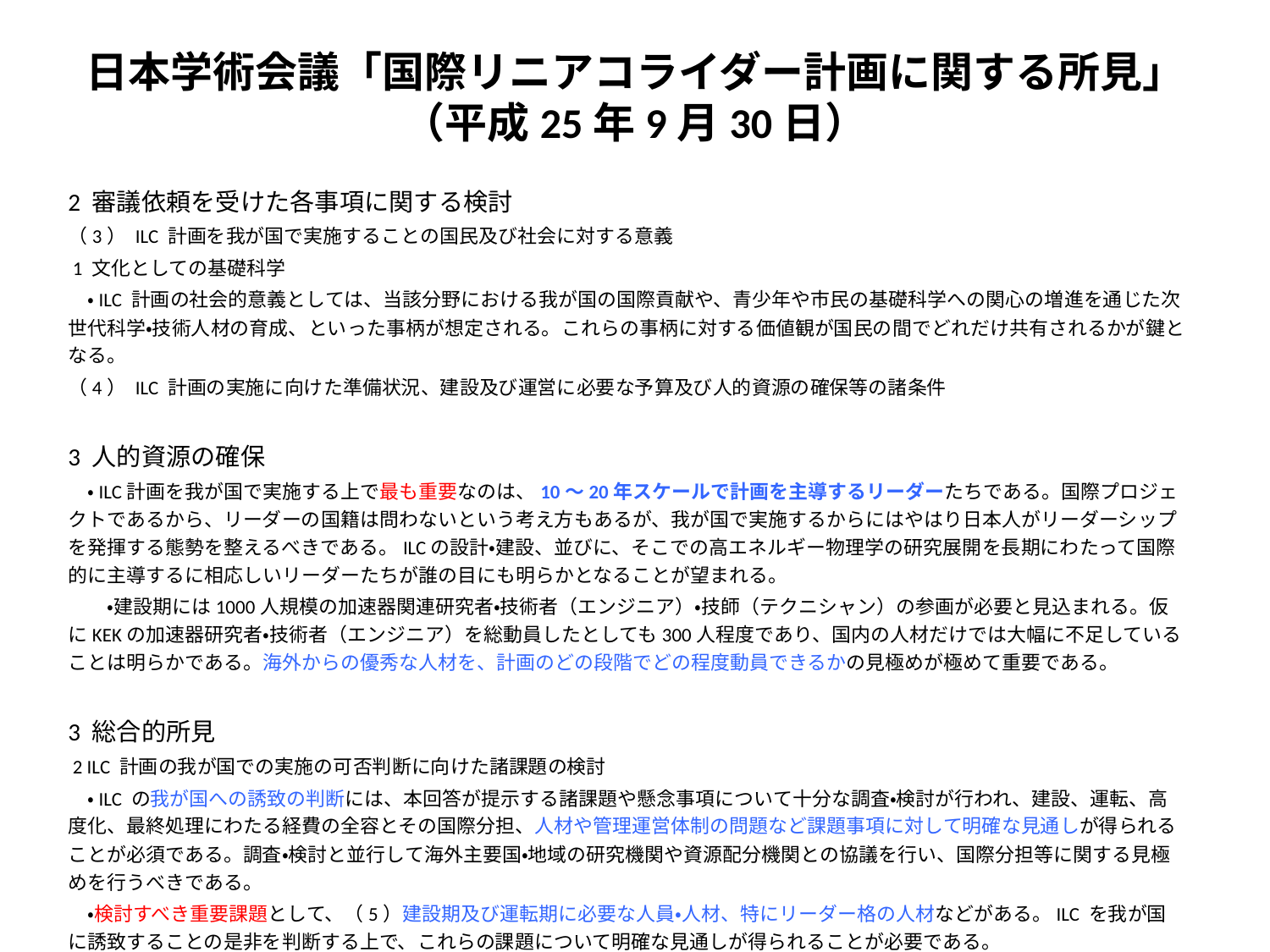

# 日本学術会議「国際リニアコライダー計画に関する所見」 （平成25年9月30日）
2 審議依頼を受けた各事項に関する検討
（3） ILC 計画を我が国で実施することの国民及び社会に対する意義
 1 文化としての基礎科学
　・ILC 計画の社会的意義としては、当該分野における我が国の国際貢献や、青少年や市民の基礎科学への関心の増進を通じた次世代科学・技術人材の育成、といった事柄が想定される。これらの事柄に対する価値観が国民の間でどれだけ共有されるかが鍵となる。
（4） ILC 計画の実施に向けた準備状況、建設及び運営に必要な予算及び人的資源の確保等の諸条件

3 人的資源の確保
　・ILC計画を我が国で実施する上で最も重要なのは、10～20年スケールで計画を主導するリーダーたちである。国際プロジェクトであるから、リーダーの国籍は問わないという考え方もあるが、我が国で実施するからにはやはり日本人がリーダーシップを発揮する態勢を整えるべきである。ILCの設計・建設、並びに、そこでの高エネルギー物理学の研究展開を長期にわたって国際的に主導するに相応しいリーダーたちが誰の目にも明らかとなることが望まれる。
　　・建設期には1000人規模の加速器関連研究者・技術者（エンジニア）・技師（テクニシャン）の参画が必要と見込まれる。仮にKEKの加速器研究者・技術者（エンジニア）を総動員したとしても300人程度であり、国内の人材だけでは大幅に不足していることは明らかである。海外からの優秀な人材を、計画のどの段階でどの程度動員できるかの見極めが極めて重要である。

3 総合的所見
 2 ILC 計画の我が国での実施の可否判断に向けた諸課題の検討
　・ILC の我が国への誘致の判断には、本回答が提示する諸課題や懸念事項について十分な調査・検討が行われ、建設、運転、高度化、最終処理にわたる経費の全容とその国際分担、人材や管理運営体制の問題など課題事項に対して明確な見通しが得られることが必須である。調査・検討と並行して海外主要国・地域の研究機関や資源配分機関との協議を行い、国際分担等に関する見極めを行うべきである。
　・検討すべき重要課題として、（5）建設期及び運転期に必要な人員・人材、特にリーダー格の人材などがある。ILC を我が国に誘致することの是非を判断する上で、これらの課題について明確な見通しが得られることが必要である。